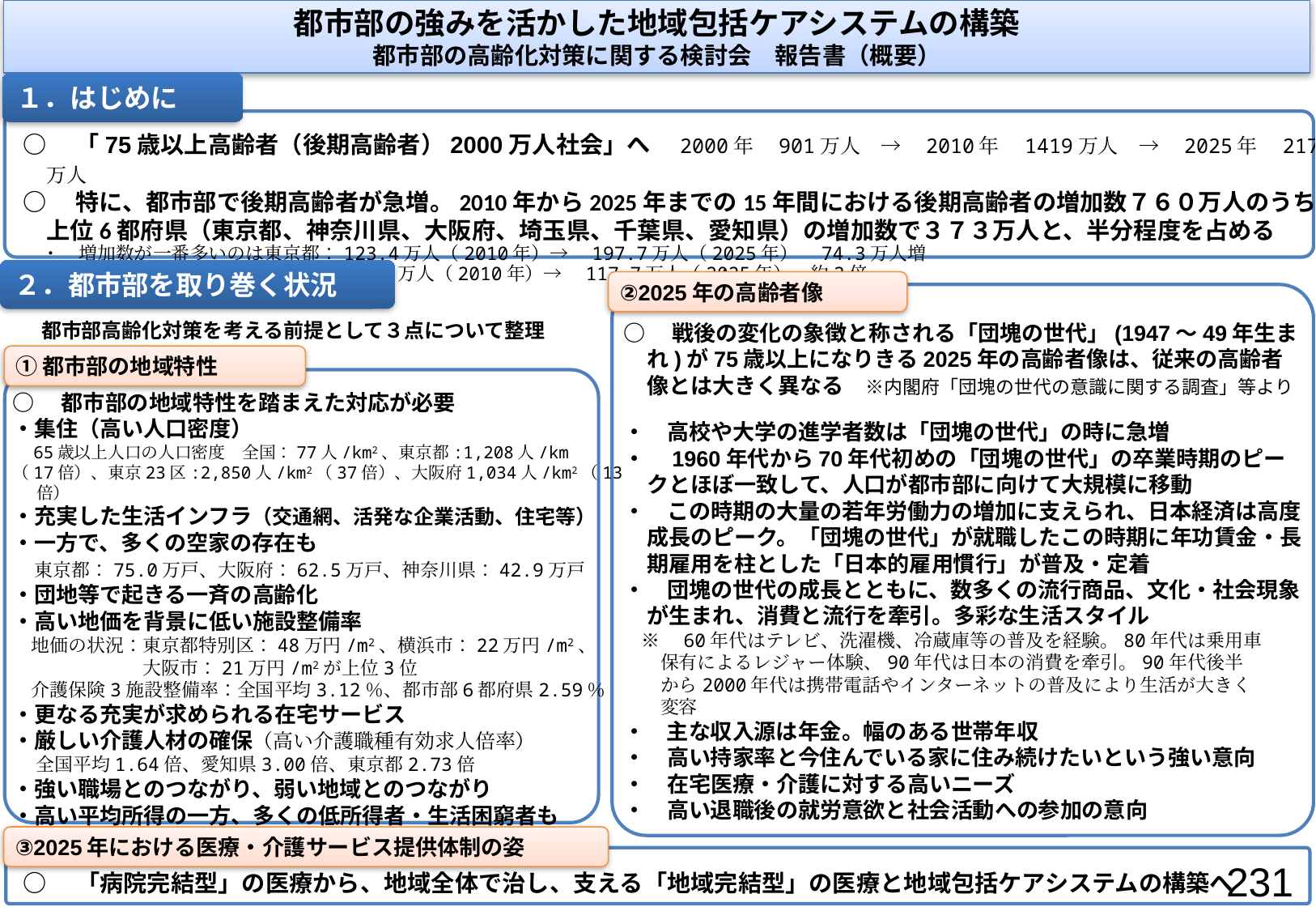

都市部の強みを活かした地域包括ケアシステムの構築
都市部の高齢化対策に関する検討会　報告書（概要）
１．はじめに

○　「75歳以上高齢者（後期高齢者）2000万人社会」へ　2000年　901万人　→　2010年　1419万人　→　2025年　2179万人
○　特に、都市部で後期高齢者が急増。2010年から2025年までの15年間における後期高齢者の増加数７６０万人のうち、
　上位6都府県（東京都、神奈川県、大阪府、埼玉県、千葉県、愛知県）の増加数で３７３万人と、半分程度を占める
　・　増加数が一番多いのは東京都：123.4万人（2010年）→　197.7万人（2025年）　74.3万人増
　・　増加率が一番高いのは埼玉県： 58.9万人（2010年）→　117.7万人（2025年）　約2倍
２．都市部を取り巻く状況
②2025年の高齢者像

○　戦後の変化の象徴と称される「団塊の世代」(1947～49年生まれ)が75歳以上になりきる2025年の高齢者像は、従来の高齢者像とは大きく異なる　※内閣府「団塊の世代の意識に関する調査」等より

・　高校や大学の進学者数は「団塊の世代」の時に急増
・　1960年代から70年代初めの「団塊の世代」の卒業時期のピークとほぼ一致して、人口が都市部に向けて大規模に移動
・　この時期の大量の若年労働力の増加に支えられ、日本経済は高度成長のピーク。「団塊の世代」が就職したこの時期に年功賃金・長期雇用を柱とした「日本的雇用慣行」が普及・定着
・　団塊の世代の成長とともに、数多くの流行商品、文化・社会現象が生まれ、消費と流行を牽引。多彩な生活スタイル
　※　60年代はテレビ、洗濯機、冷蔵庫等の普及を経験。80年代は乗用車
　　保有によるレジャー体験、90年代は日本の消費を牽引。90年代後半
　　から2000年代は携帯電話やインターネットの普及により生活が大きく
　　変容
・　主な収入源は年金。幅のある世帯年収
・　高い持家率と今住んでいる家に住み続けたいという強い意向
・　在宅医療・介護に対する高いニーズ
・　高い退職後の就労意欲と社会活動への参加の意向
都市部高齢化対策を考える前提として３点について整理
①都市部の地域特性

○　都市部の地域特性を踏まえた対応が必要
・集住（高い人口密度）
　65歳以上人口の人口密度　全国：77人/km2、東京都:1,208人/km
（17倍）、東京23区:2,850人/km2（37倍）、大阪府1,034人/km2（13倍）
・充実した生活インフラ（交通網、活発な企業活動、住宅等）
・一方で、多くの空家の存在も
　東京都：75.0万戸、大阪府：62.5万戸、神奈川県：42.9万戸
・団地等で起きる一斉の高齢化
・高い地価を背景に低い施設整備率
　地価の状況：東京都特別区：48万円/m2、横浜市：22万円/m2、
　　　　　　　大阪市：21万円/m2が上位3位
　介護保険3施設整備率：全国平均3.12％、都市部6都府県2.59％
・更なる充実が求められる在宅サービス
・厳しい介護人材の確保（高い介護職種有効求人倍率）
　 全国平均1.64倍、愛知県3.00倍、東京都2.73倍
・強い職場とのつながり、弱い地域とのつながり
・高い平均所得の一方、多くの低所得者・生活困窮者も
③2025年における医療・介護サービス提供体制の姿

231
○　「病院完結型」の医療から、地域全体で治し、支える「地域完結型」の医療と地域包括ケアシステムの構築へ
１